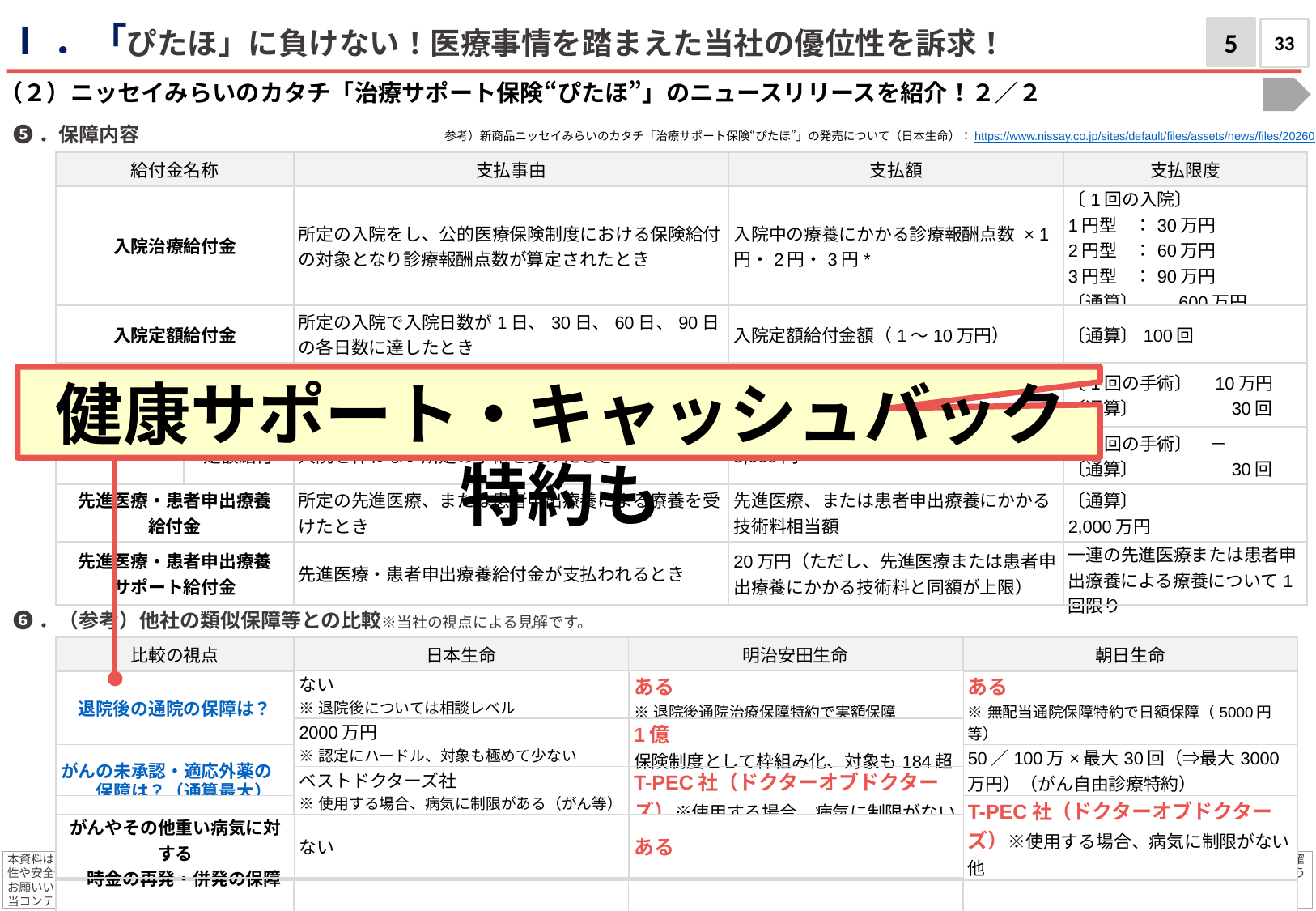

Ⅰ．「ぴたほ」に負けない！医療事情を踏まえた当社の優位性を訴求！
5
33
（２）ニッセイみらいのカタチ「治療サポート保険“ぴたほ”」のニュースリリースを紹介！２／２

❺．保障内容
参考）新商品ニッセイみらいのカタチ「治療サポート保険“ぴたほ”」の発売について（日本生命）：https://www.nissay.co.jp/sites/default/files/assets/news/files/20260304.pdf
| 給付金名称 |  | 支払事由 | 支払額 | 支払限度 |
| --- | --- | --- | --- | --- |
| 入院治療給付金 |  | 所定の入院をし、公的医療保険制度における保険給付の対象となり診療報酬点数が算定されたとき | 入院中の療養にかかる診療報酬点数 × 1円・2円・3円\* | 〔1回の入院〕 1円型　：30万円 2円型　：60万円 3円型　：90万円 〔通算〕　　600万円 |
| 入院定額給付金 |  | 所定の入院で入院日数が1日、30日、60日、90日の各日数に達したとき | 入院定額給付金額（1〜10万円） | 〔通算〕100回 |
| 外来 手術給付金 | 点数 比例給付 | 入院を伴わない所定の手術を受け、公的医療保険制度における保険給付の対象となり診療報酬点数が算定されたとき | 外来の療養にかかる診療報酬点数 × 1円・2円・3円\* | 〔1回の手術〕　10万円 〔通算〕　　　　　30回 |
|  | 定額給付 | 入院を伴わない所定の手術を受けたとき | 5,000円 | 〔1回の手術〕　－ 〔通算〕　　　　　30回 |
| 先進医療・患者申出療養 給付金 |  | 所定の先進医療、または患者申出療養による療養を受けたとき | 先進医療、または患者申出療養にかかる技術料相当額 | 〔通算〕 2,000万円 |
| 先進医療・患者申出療養 サポート給付金 |  | 先進医療・患者申出療養給付金が支払われるとき | 20万円（ただし、先進医療または患者申出療養にかかる技術料と同額が上限） | 一連の先進医療または患者申出療養による療養について1回限り |
健康サポート・キャッシュバック特約も
❻．（参考）他社の類似保障等との比較※当社の視点による見解です。
| 比較の視点 | 日本生命 | 明治安田生命 | 朝日生命 |
| --- | --- | --- | --- |
| 退院後の通院の保障は？ |  |  | ある ※無配当通院保障特約で日額保障（5000円等） |
| がんの未承認・適応外薬の　　保障は？（通算最大） |  |  | 50／100万×最大30回（⇒最大3000万円）（がん自由診療特約） |
| セカンドオピニオンサービスは？ |  |  | T-PEC社（ドクターオブドクターズ）※使用する場合、病気に制限がない他 |
|  |  |  |  |
| ない ※退院後については相談レベル | ある ※退院後通院治療保障特約で実額保障 |
| --- | --- |
| 2000万円 ※認定にハードル、対象も極めて少ない | 1億 保険制度として枠組み化、対象も184超 |
| --- | --- |
| ベストドクターズ社 ※使用する場合、病気に制限がある（がん等）他 | T-PEC社（ドクターオブドクターズ）※使用する場合、病気に制限がない他 |
| --- | --- |
| がんやその他重い病気に対する 一時金の再発・併発の保障 | ない | ある |
| --- | --- | --- |